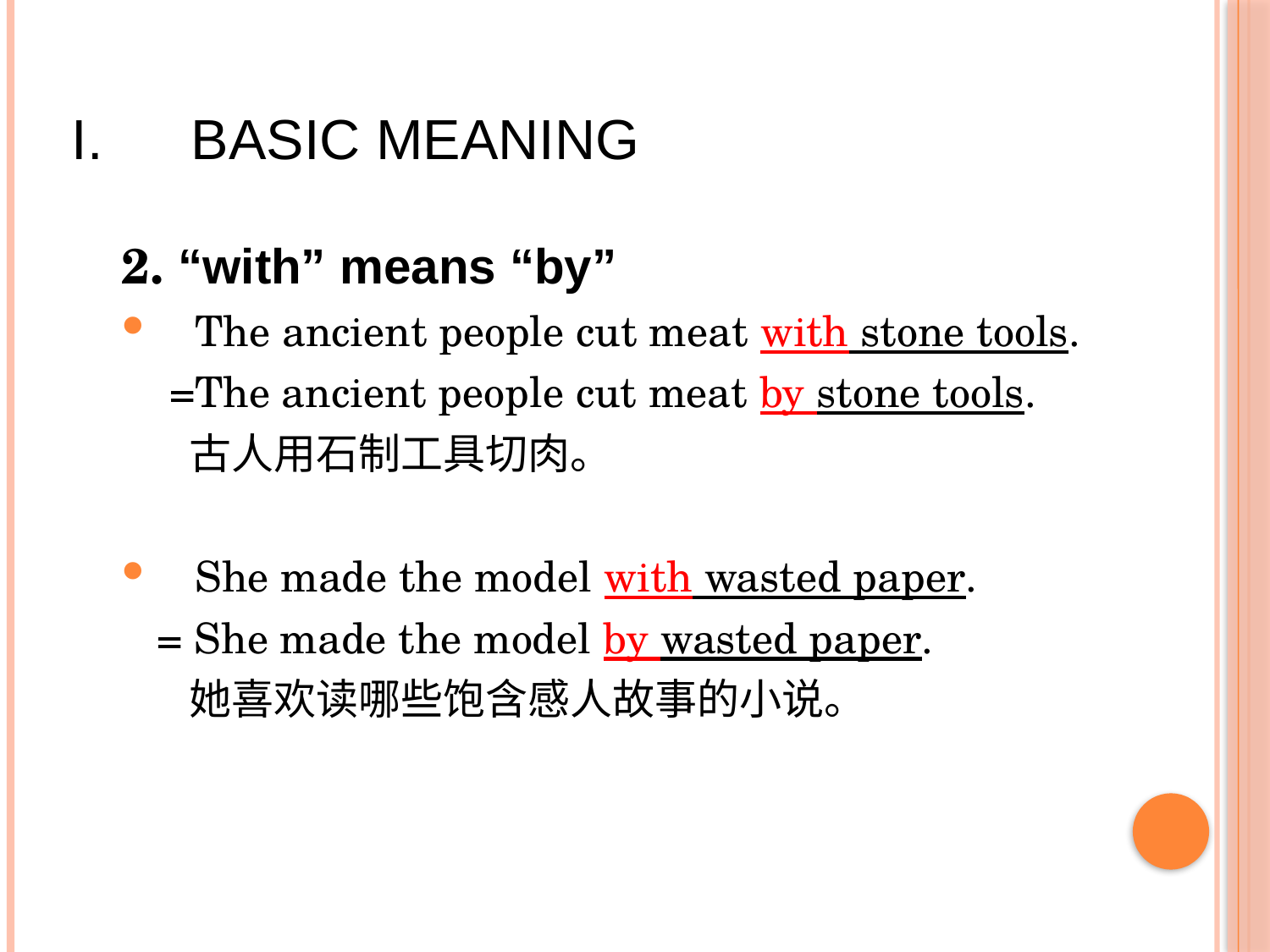

# BASIC MEANING
2. “with” means “by”
   The ancient people cut meat with stone tools.
    =The ancient people cut meat by stone tools.
      古人用石制工具切肉。

   She made the model with wasted paper.
   = She made the model by wasted paper.
      她喜欢读哪些饱含感人故事的小说。